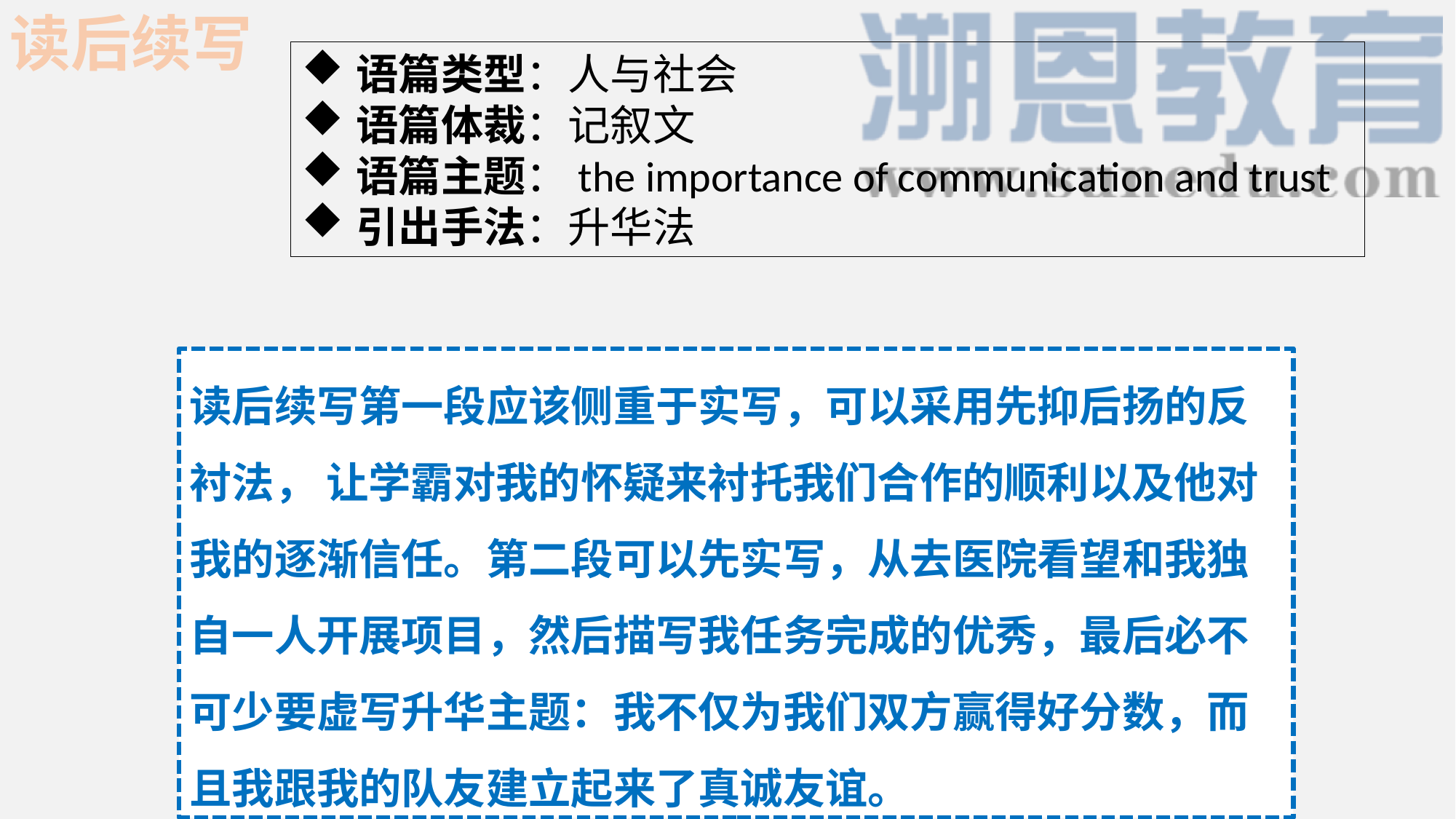

读后续写
语篇类型：人与社会
语篇体裁：记叙文
语篇主题：the importance of communication and trust
引出手法：升华法
读后续写第一段应该侧重于实写，可以采用先抑后扬的反衬法， 让学霸对我的怀疑来衬托我们合作的顺利以及他对我的逐渐信任。第二段可以先实写，从去医院看望和我独自一人开展项目，然后描写我任务完成的优秀，最后必不可少要虚写升华主题：我不仅为我们双方赢得好分数，而且我跟我的队友建立起来了真诚友谊。